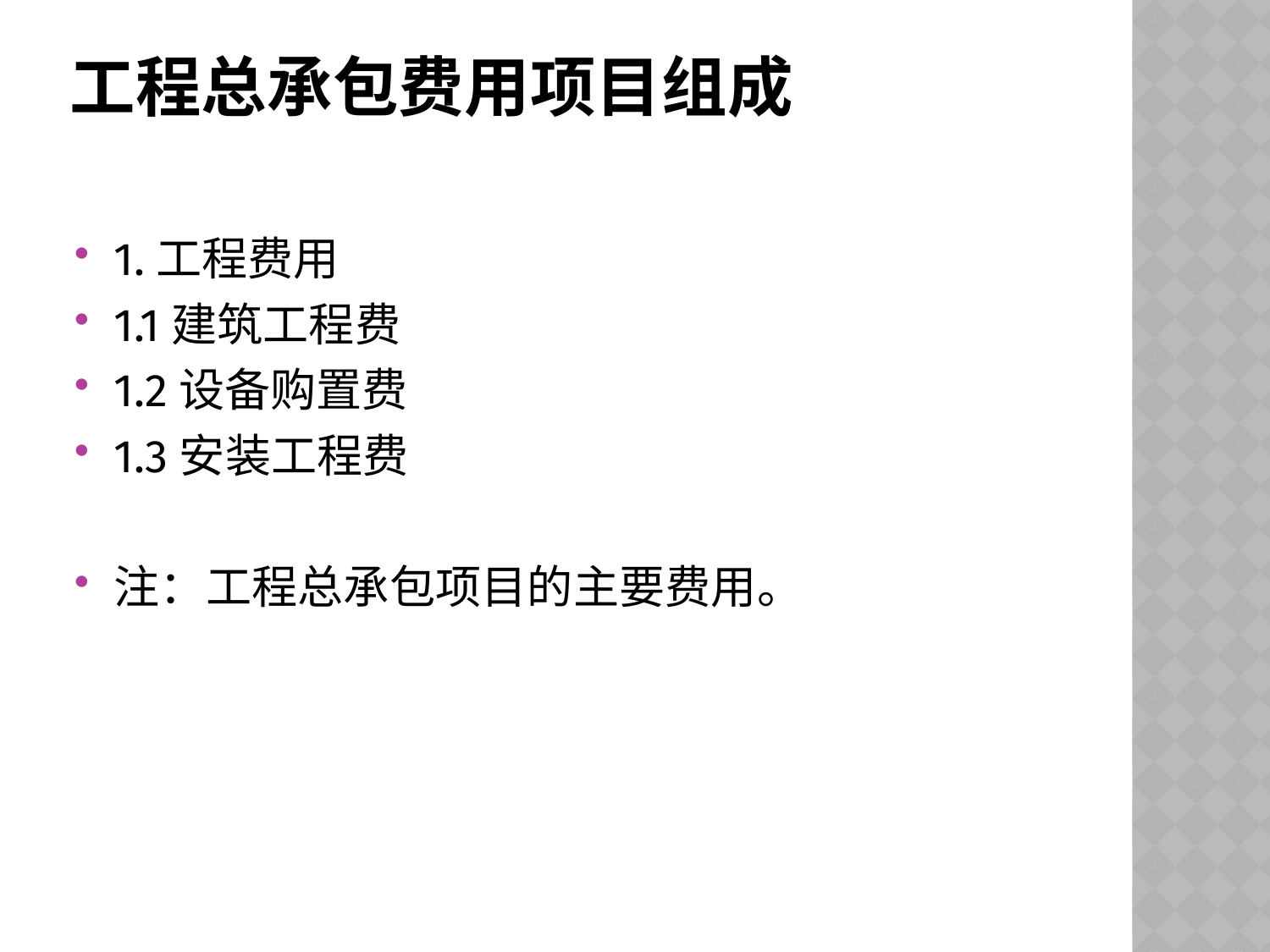

# 工程总承包费用项目组成
1.工程费用
1.1建筑工程费
1.2设备购置费
1.3安装工程费

注：工程总承包项目的主要费用。